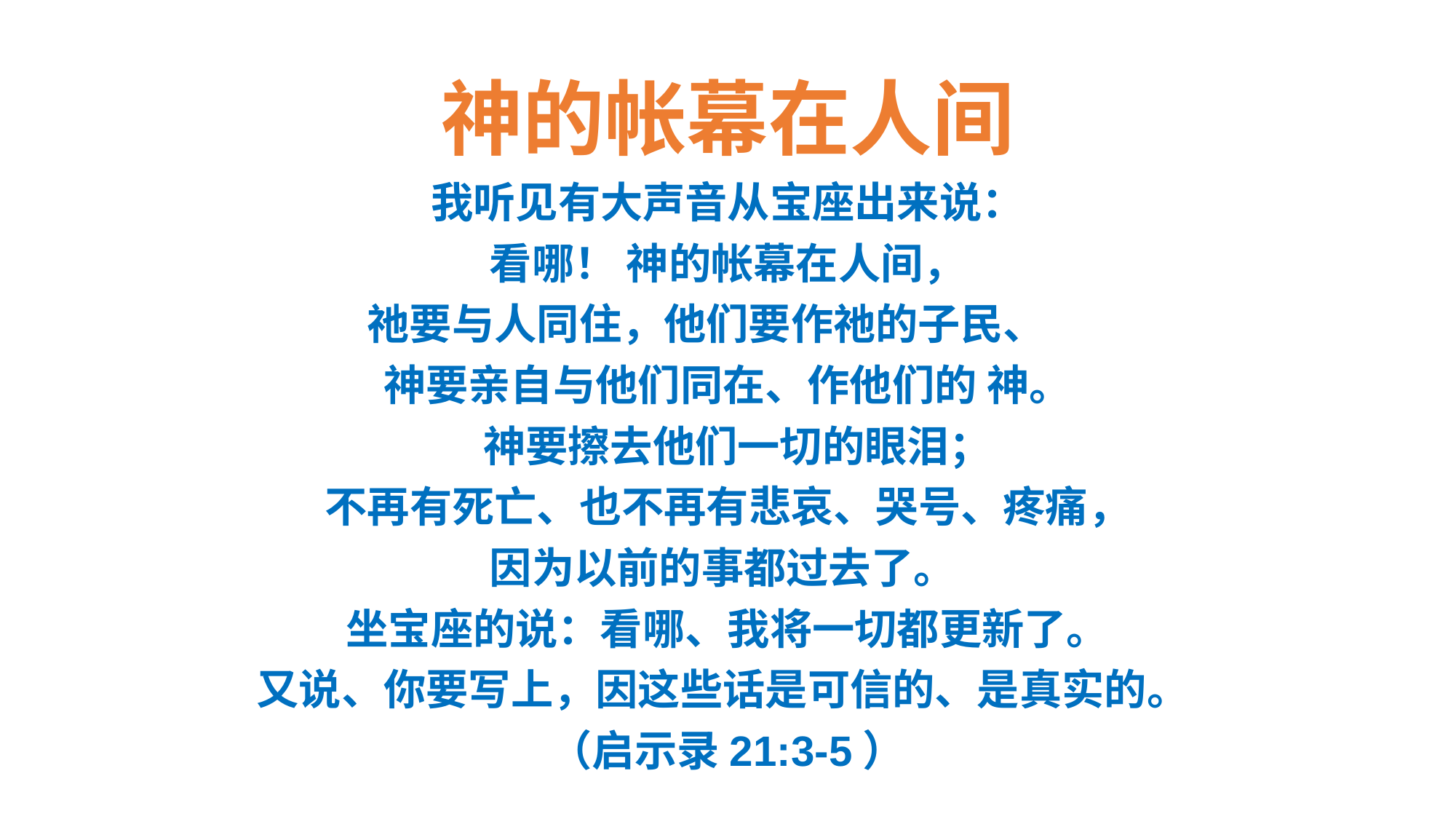

# 神的帐幕在人间
我听见有大声音从宝座出来说：
看哪！ 神的帐幕在人间，
祂要与人同住，他们要作祂的子民、
神要亲自与他们同在、作他们的 神。
 神要擦去他们一切的眼泪；
不再有死亡、也不再有悲哀、哭号、疼痛，
因为以前的事都过去了。
坐宝座的说：看哪、我将一切都更新了。
又说、你要写上，因这些话是可信的、是真实的。
（启示录21:3-5）